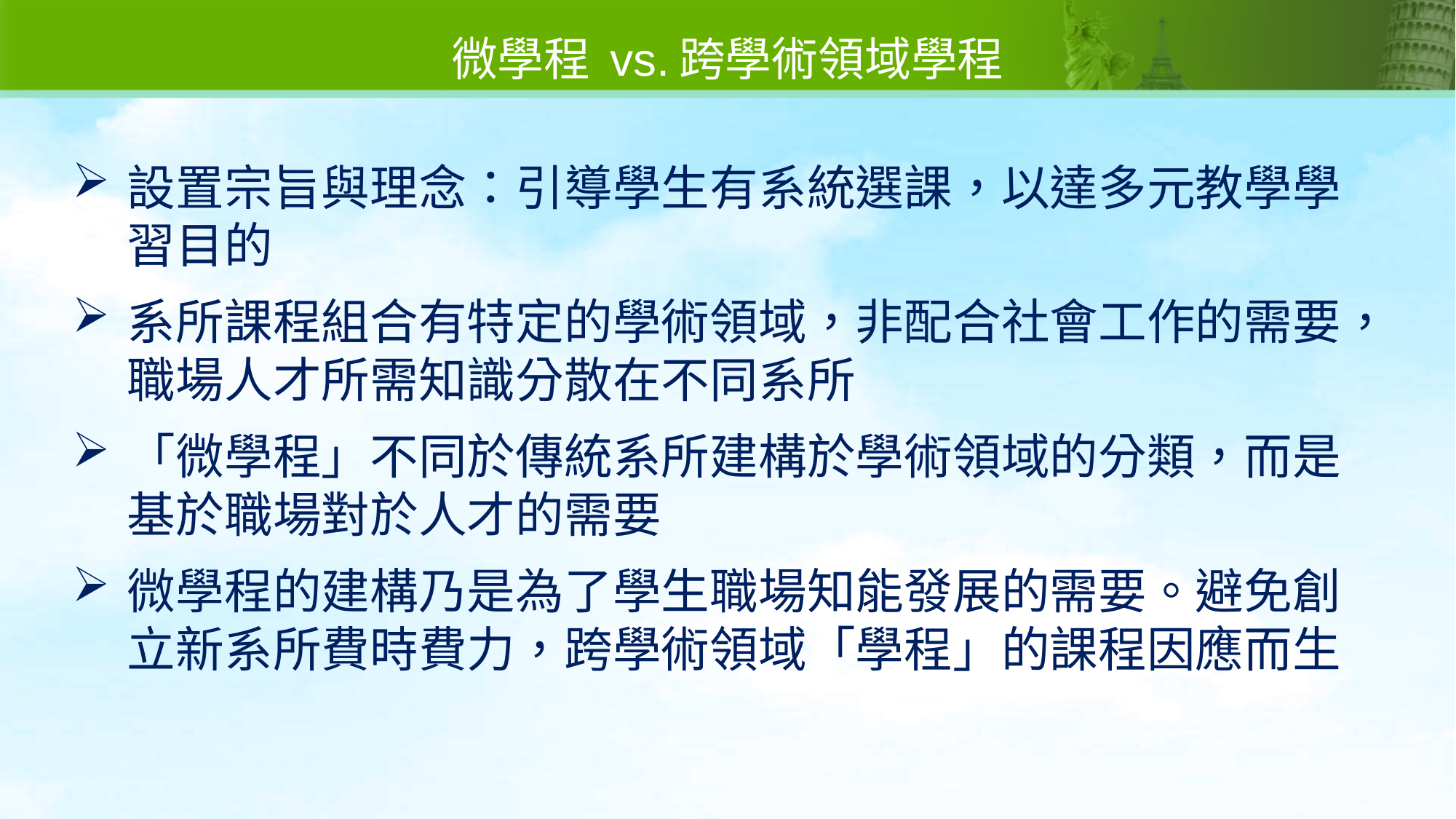

# 微學程 vs.跨學術領域學程
設置宗旨與理念：引導學生有系統選課，以達多元教學學習目的
系所課程組合有特定的學術領域，非配合社會工作的需要，職場人才所需知識分散在不同系所
「微學程」不同於傳統系所建構於學術領域的分類，而是基於職場對於人才的需要
微學程的建構乃是為了學生職場知能發展的需要。避免創立新系所費時費力，跨學術領域「學程」的課程因應而生